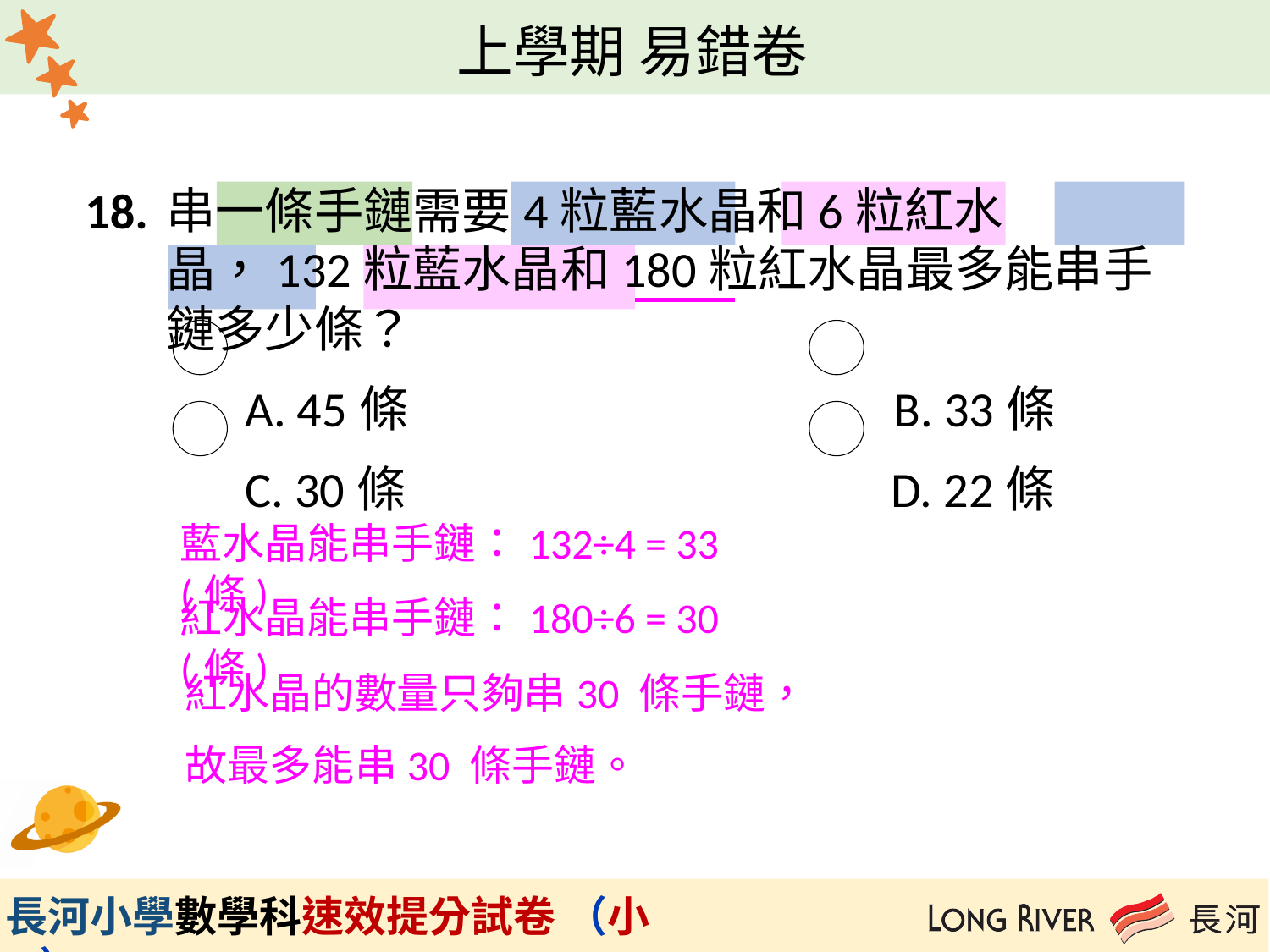

18.
串一條手鏈需要4粒藍水晶和6粒紅水晶，132粒藍水晶和180粒紅水晶最多能串手鏈多少條？
       A. 45條                                           B. 33條
       C. 30條                                           D. 22條

藍水晶能串手鏈：132÷4 = 33(條)
紅水晶能串手鏈：180÷6 = 30(條)
紅水晶的數量只夠串30 條手鏈，
故最多能串30 條手鏈。